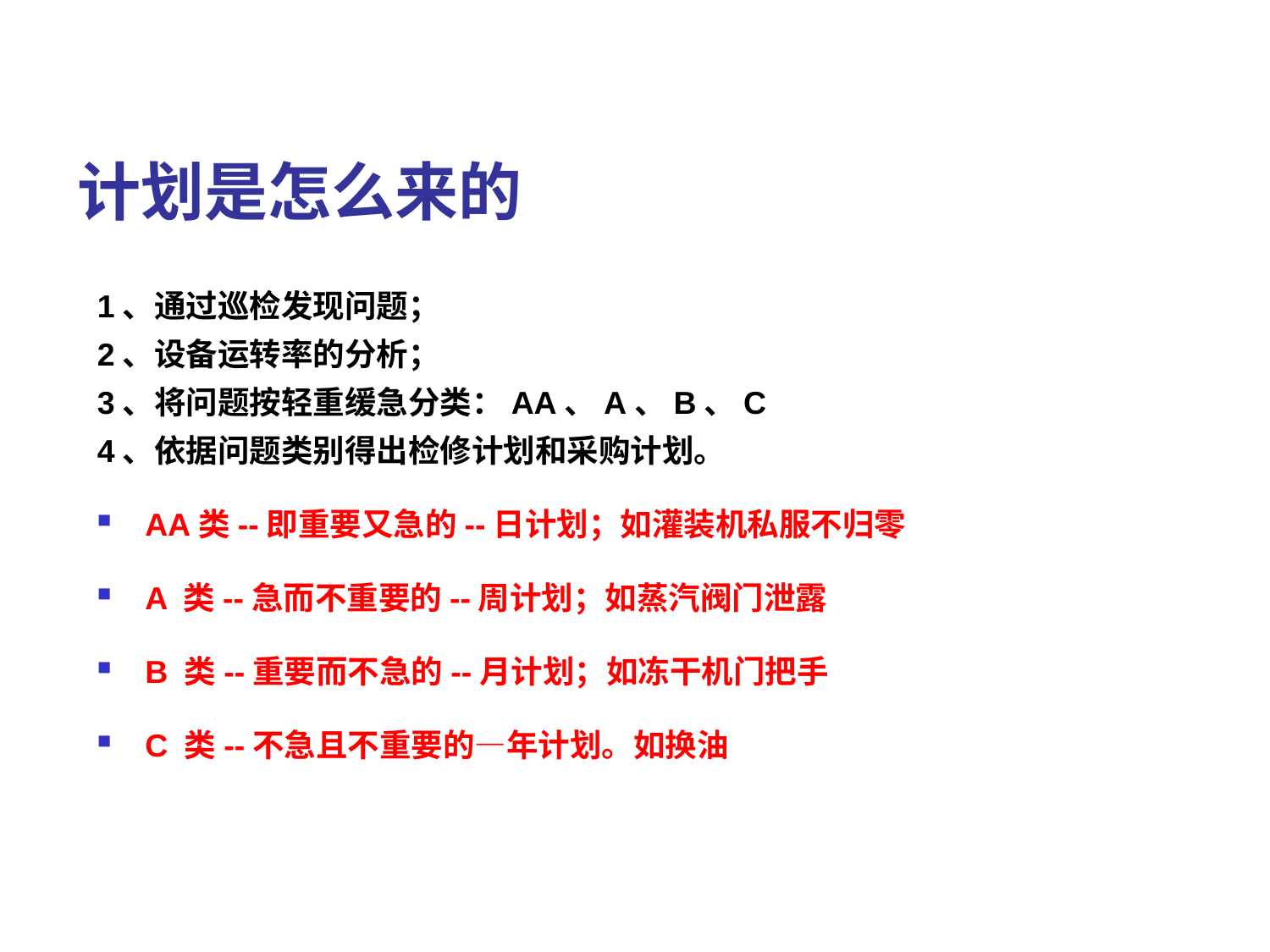

# 计划是怎么来的
1、通过巡检发现问题；
2、设备运转率的分析；
3、将问题按轻重缓急分类：AA、A、B、C
4、依据问题类别得出检修计划和采购计划。

AA类--即重要又急的--日计划；如灌装机私服不归零

A 类--急而不重要的--周计划；如蒸汽阀门泄露

B 类--重要而不急的--月计划；如冻干机门把手

C 类--不急且不重要的—年计划。如换油